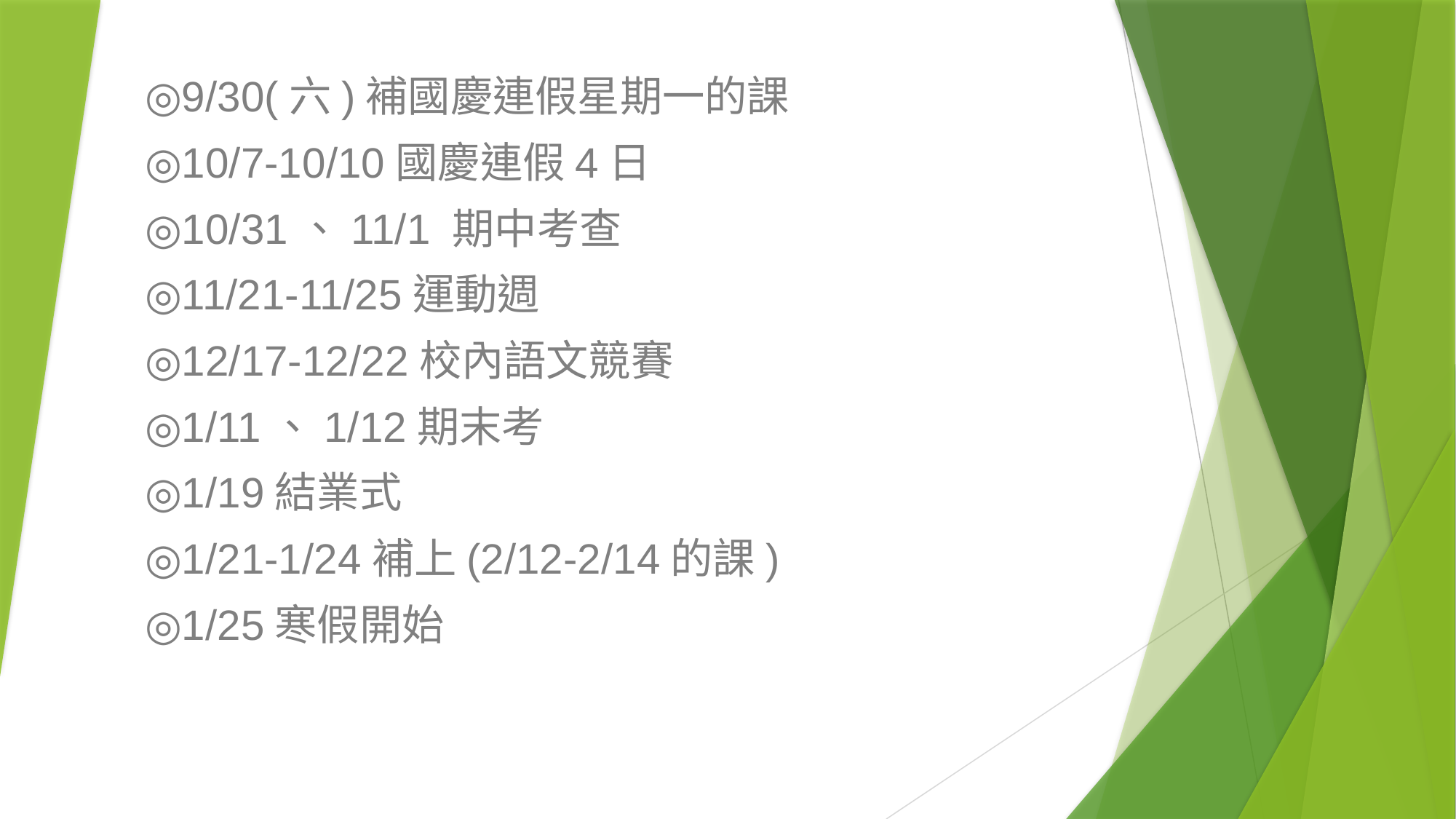

◎9/30(六)補國慶連假星期一的課
◎10/7-10/10國慶連假4日
◎10/31、11/1 期中考查
◎11/21-11/25運動週
◎12/17-12/22校內語文競賽
◎1/11、1/12期末考
◎1/19結業式
◎1/21-1/24補上(2/12-2/14的課)
◎1/25寒假開始
# 學校與班級重要事項